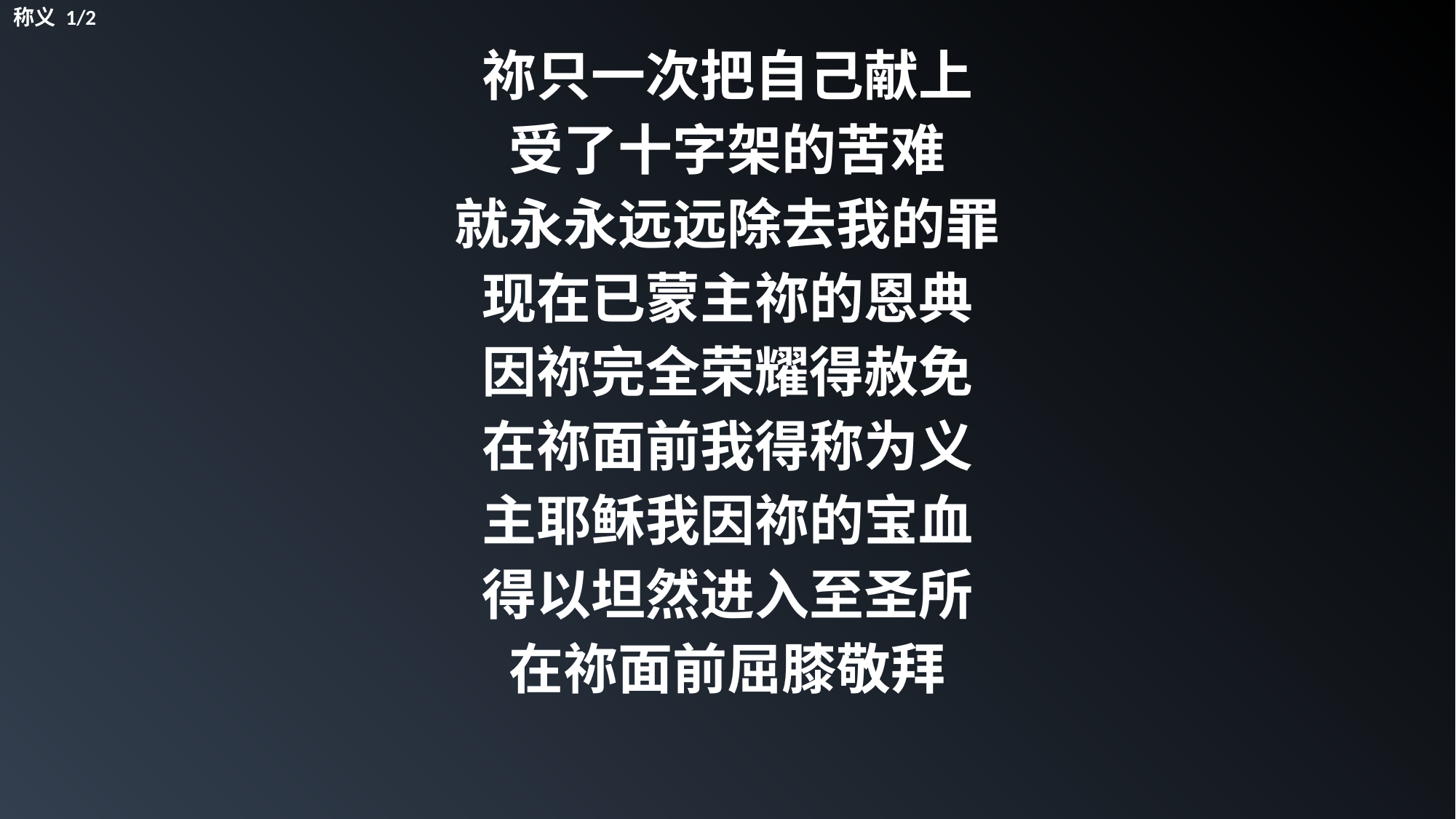

称义 1/2
祢只一次把自己献上
受了十字架的苦难
就永永远远除去我的罪
现在已蒙主祢的恩典
因祢完全荣耀得赦免
在祢面前我得称为义
主耶稣我因祢的宝血
得以坦然进入至圣所
在祢面前屈膝敬拜